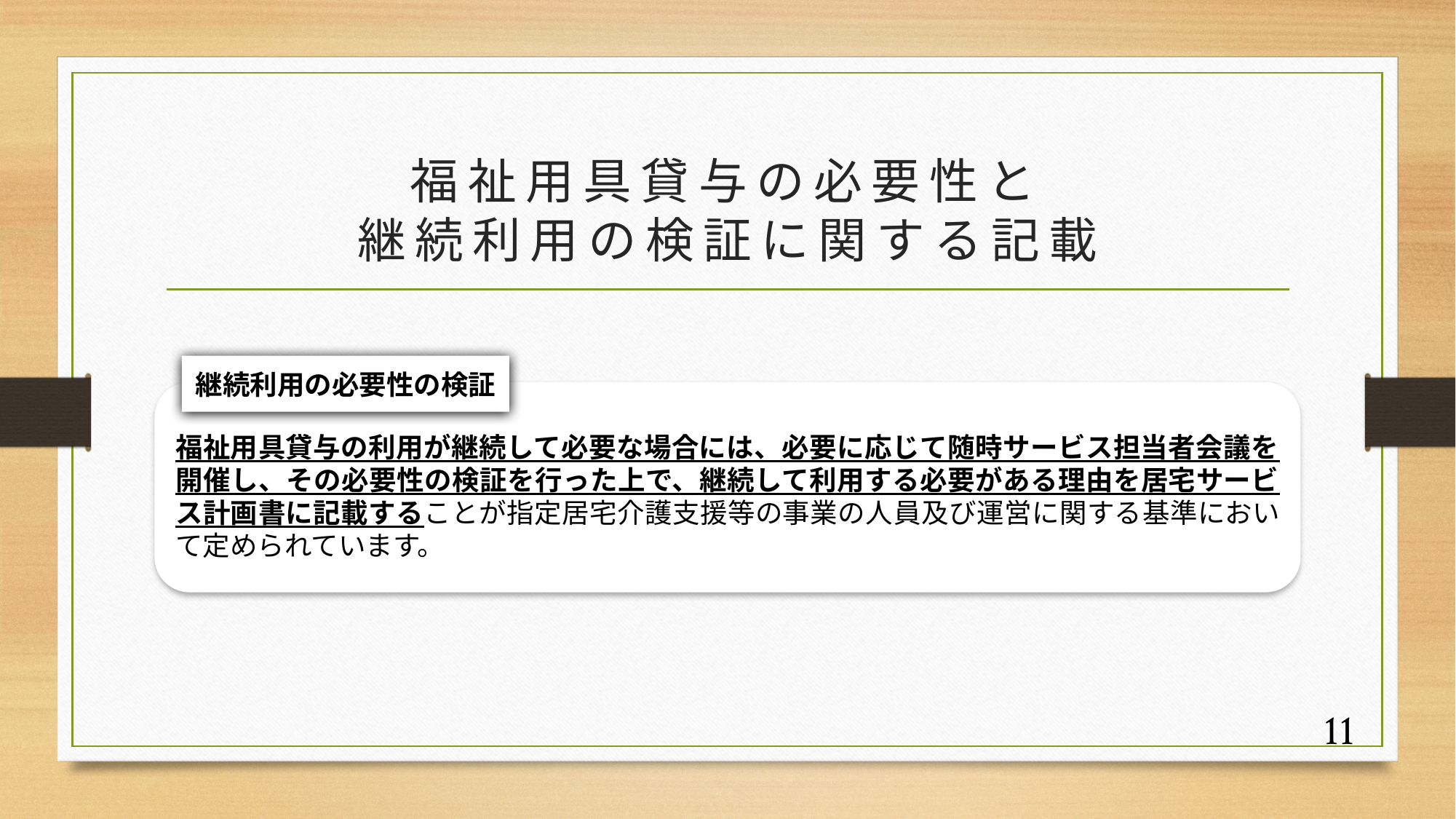

# 福祉用具貸与の必要性と 継続利用の検証に関する記載
継続利用の必要性の検証

福祉用具貸与の利用が継続して必要な場合には、必要に応じて随時サービス担当者会議を開催し、その必要性の検証を行った上で、継続して利用する必要がある理由を居宅サービス計画書に記載することが指定居宅介護支援等の事業の人員及び運営に関する基準において定められています。
11